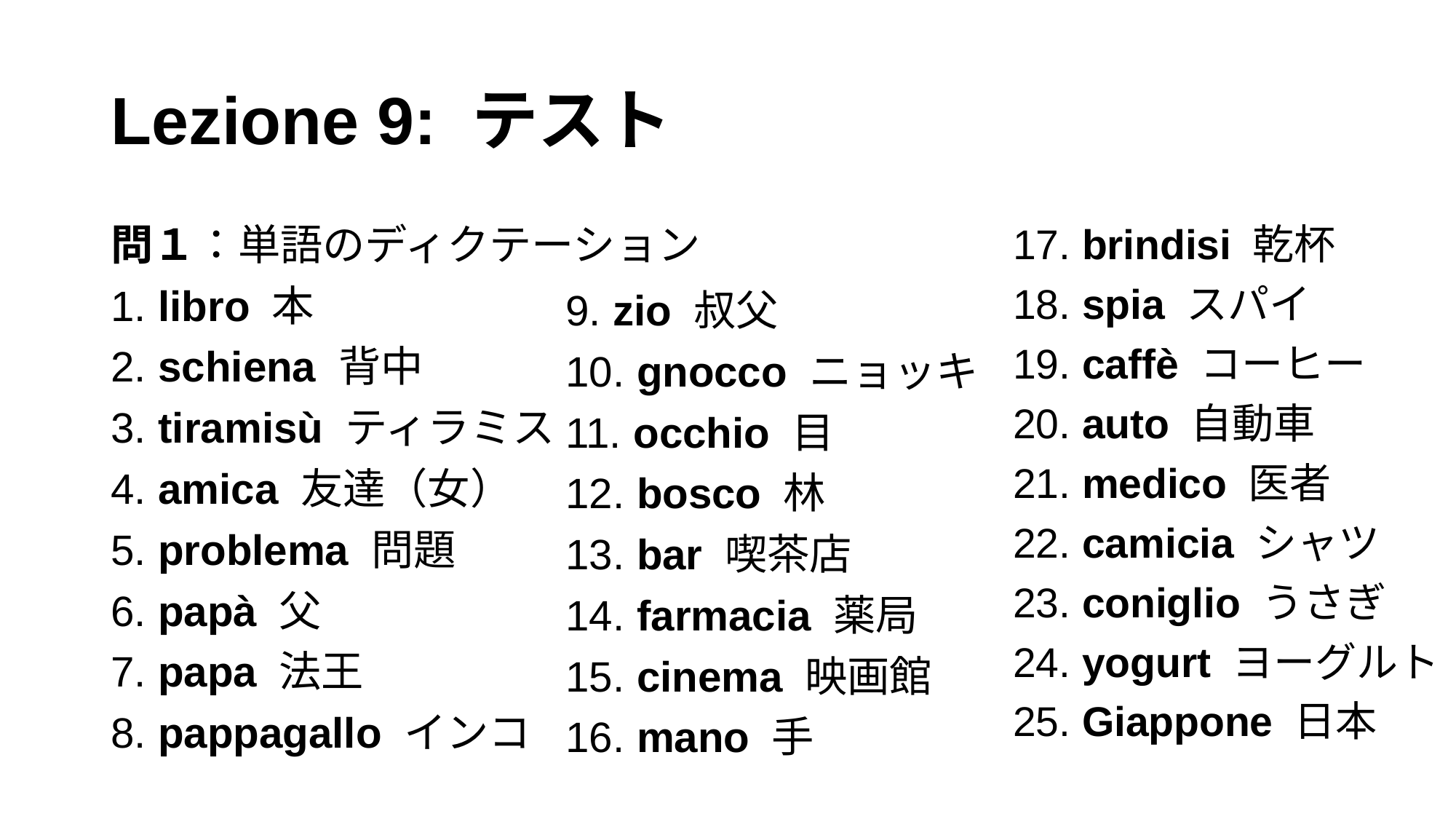

# Lezione 9: テスト
問１：単語のディクテーション
1. libro 本
2. schiena 背中
3. tiramisù ティラミス
4. amica 友達（女）
5. problema 問題
6. papà 父
7. papa 法王
8. pappagallo インコ

9. zio 叔父
10. gnocco ニョッキ
11. occhio 目
12. bosco 林
13. bar 喫茶店
14. farmacia 薬局
15. cinema 映画館
16. mano 手

17. brindisi 乾杯
18. spia スパイ
19. caffè コーヒー
20. auto 自動車
21. medico 医者
22. camicia シャツ
23. coniglio うさぎ
24. yogurt ヨーグルト
25. Giappone 日本